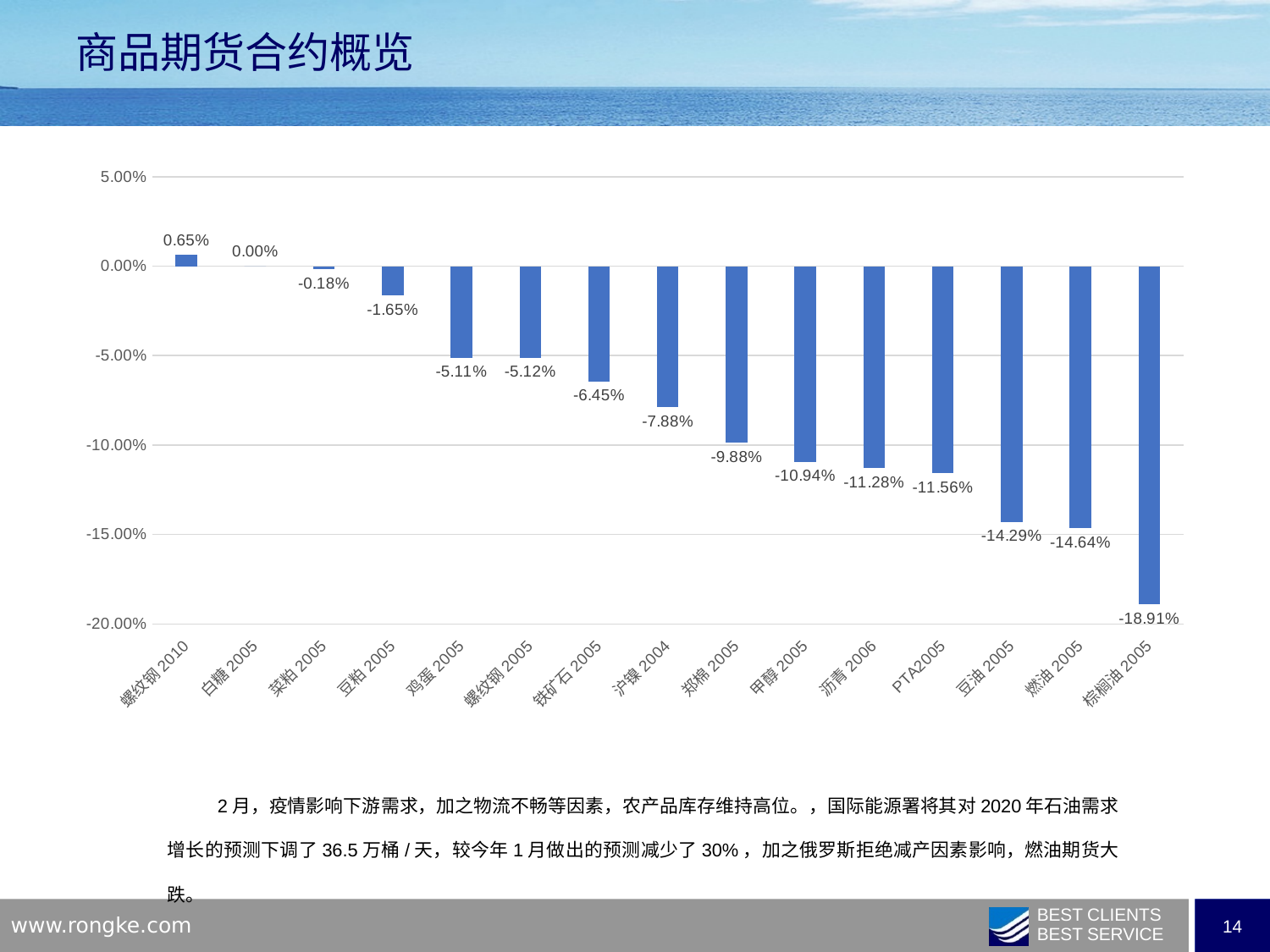

商品期货合约概览

### Chart

| Category | 月涨跌幅 |
|---|---|
| 螺纹钢2010 | 0.006526 |
| 白糖2005 | 0.0 |
| 菜粕2005 | -0.0017829999999999999 |
| 豆粕2005 | -0.016541 |
| 鸡蛋2005 | -0.051102999999999996 |
| 螺纹钢2005 | -0.051209 |
| 铁矿石2005 | -0.06449200000000001 |
| 沪镍2004 | -0.078762 |
| 郑棉2005 | -0.098779 |
| 甲醇2005 | -0.10943699999999999 |
| 沥青2006 | -0.11284000000000001 |
| PTA2005 | -0.115641 |
| 豆油2005 | -0.142901 |
| 燃油2005 | -0.146416 |
| 棕榈油2005 | -0.189118 |
2月，疫情影响下游需求，加之物流不畅等因素，农产品库存维持高位。，国际能源署将其对2020年石油需求增长的预测下调了36.5万桶/天，较今年1月做出的预测减少了30%，加之俄罗斯拒绝减产因素影响，燃油期货大跌。